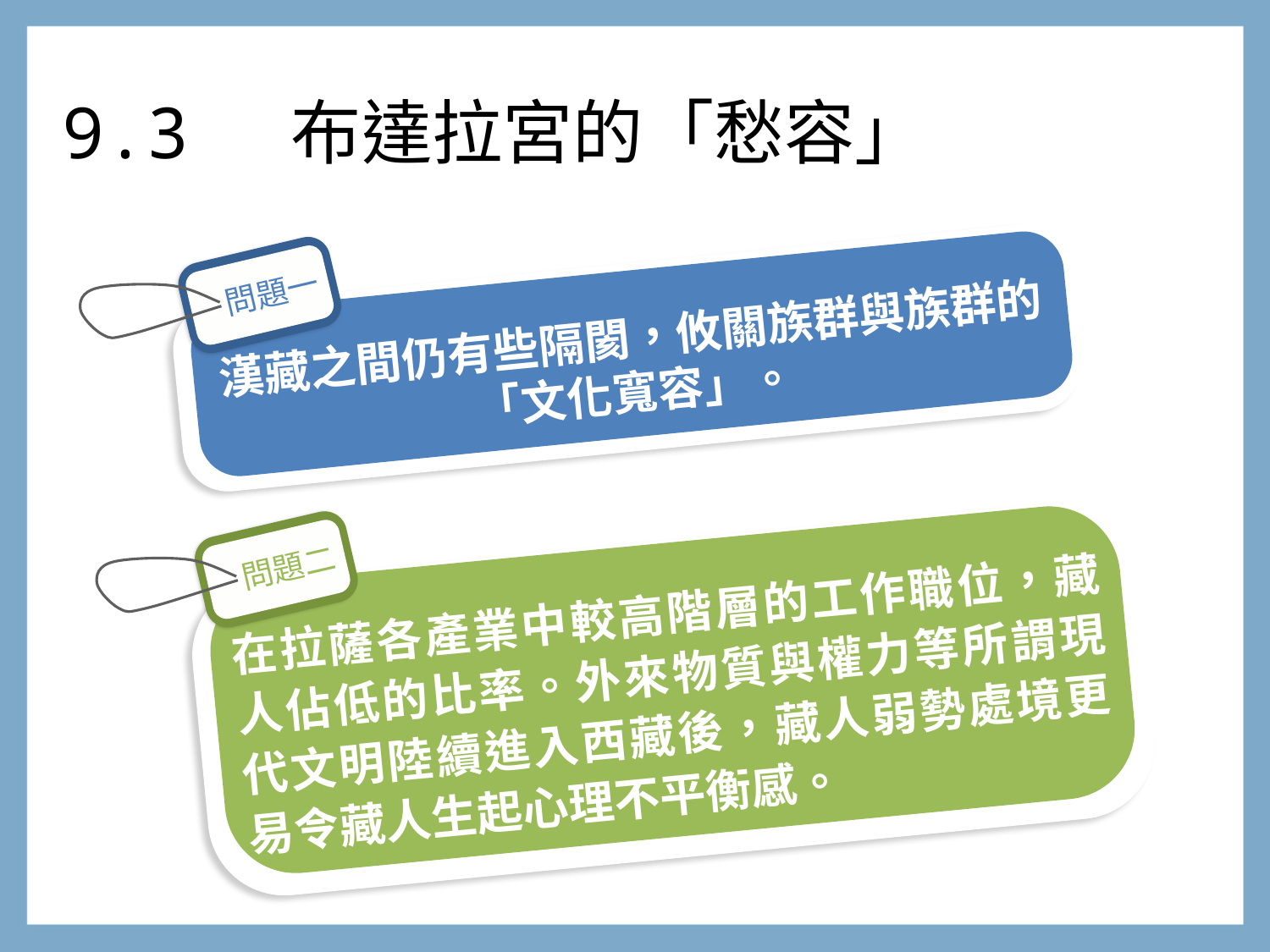

# 9.3  布達拉宮的「愁容」

漢藏之間仍有些隔閡，攸關族群與族群的「文化寬容」。
問題一

在拉薩各產業中較高階層的工作職位，藏人佔低的比率。外來物質與權力等所謂現代文明陸續進入西藏後，藏人弱勢處境更易令藏人生起心理不平衡感。

問題二